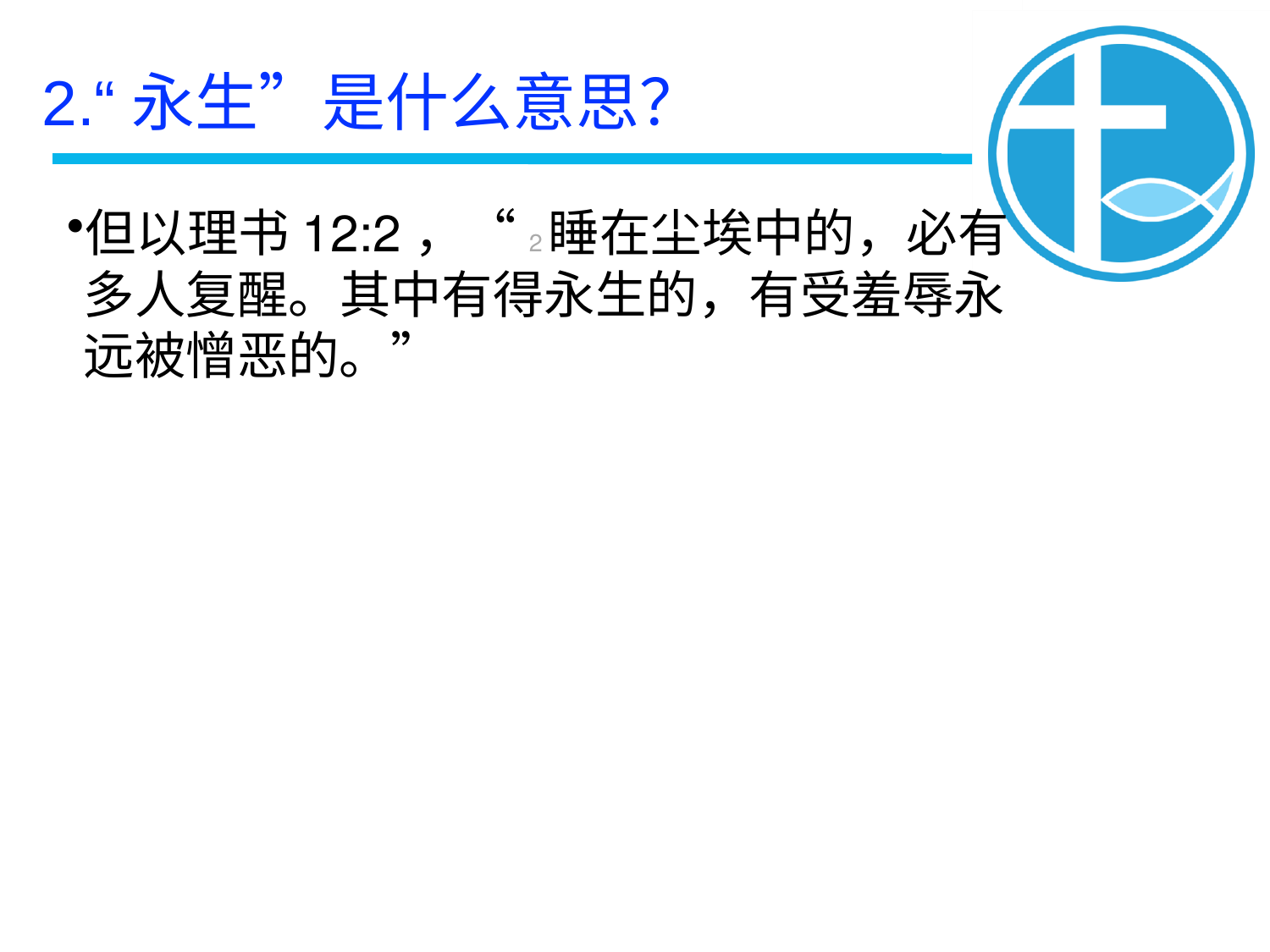

2.“永生”是什么意思？
但以理书12:2，“2睡在尘埃中的，必有多人复醒。其中有得永生的，有受羞辱永远被憎恶的。”